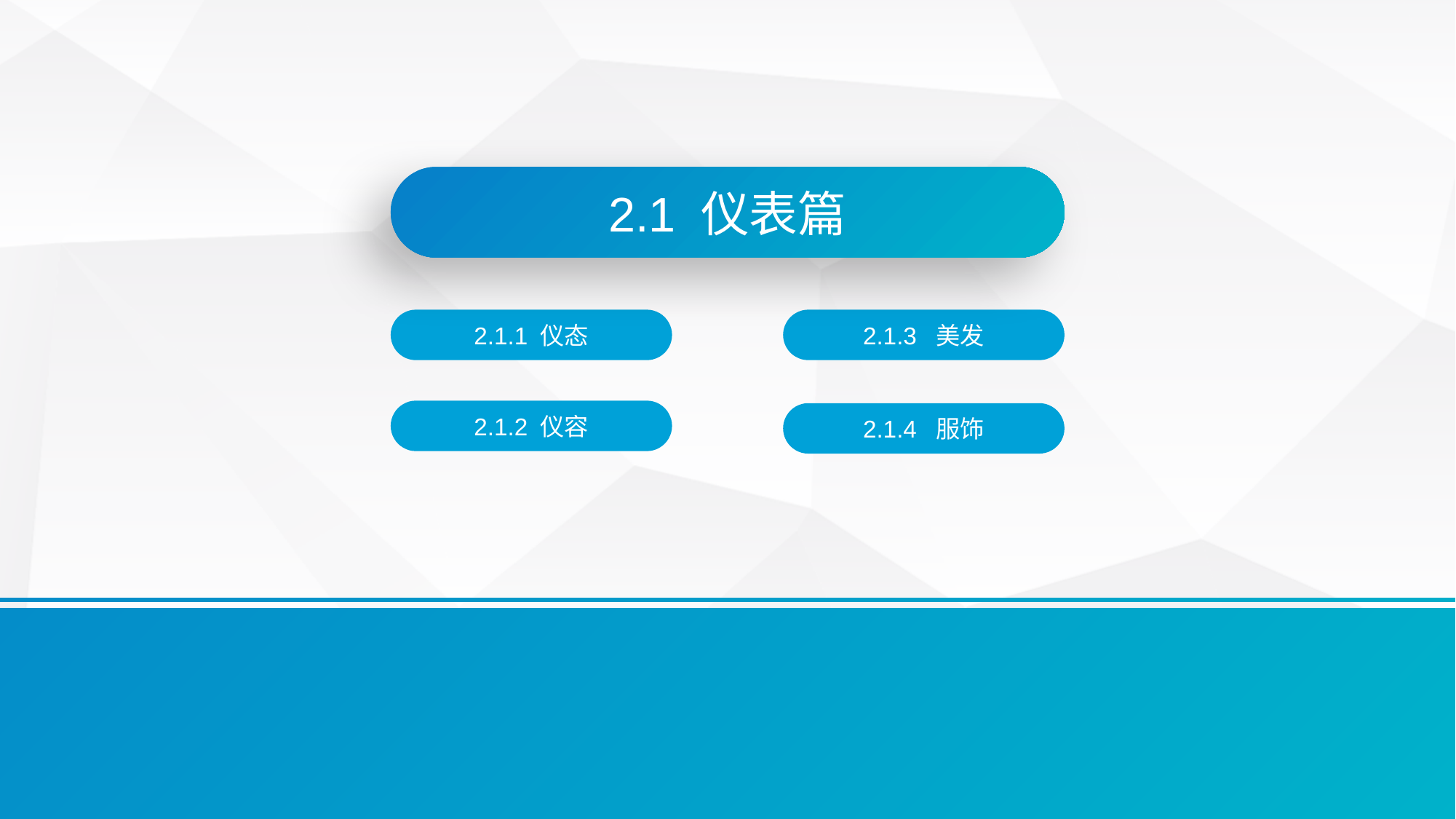

2.1 仪表篇
2.1.1 仪态
2.1.3  美发
2.1.2 仪容
2.1.4  服饰